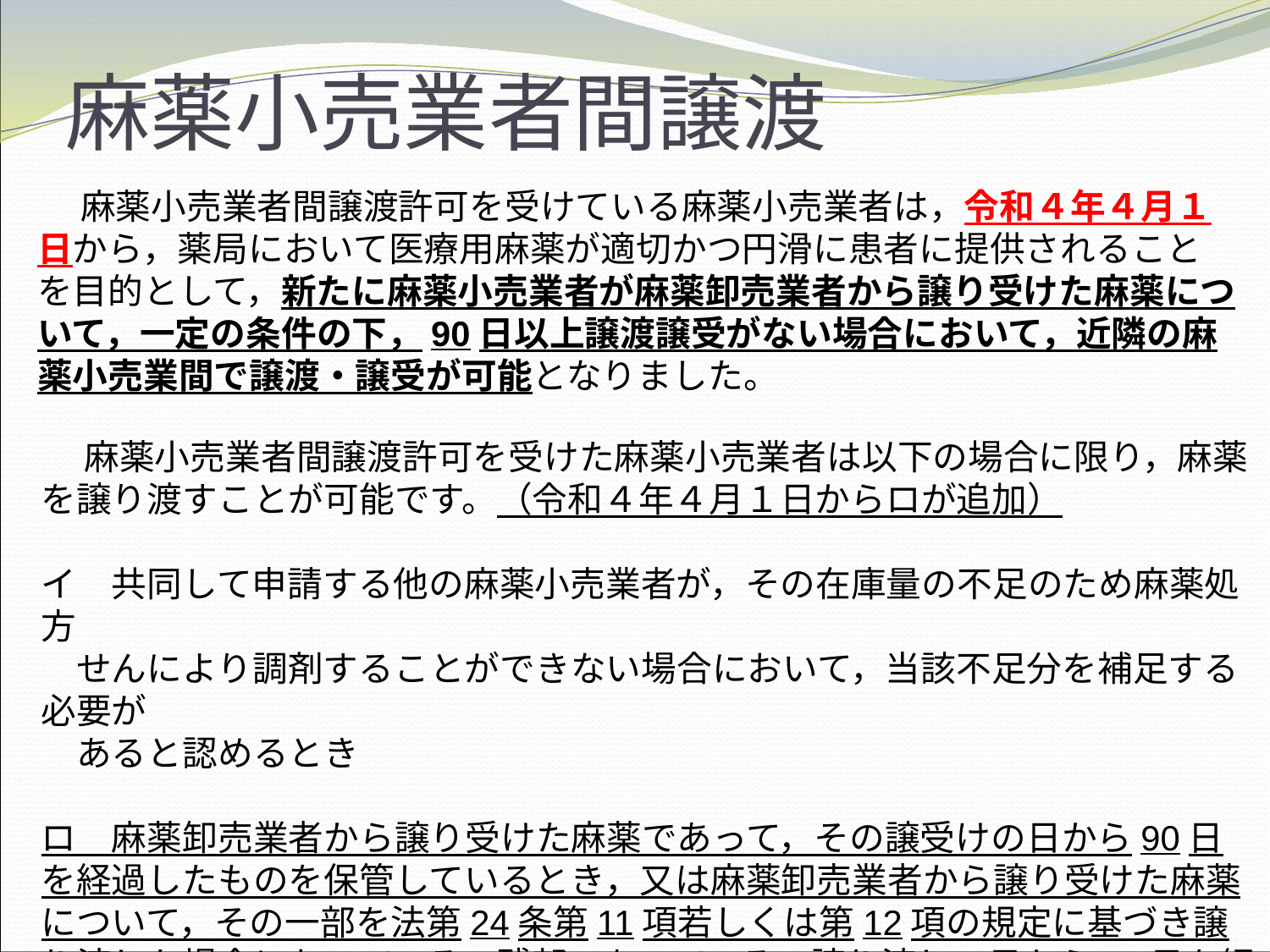

# 麻薬小売業者間譲渡
　 麻薬小売業者間譲渡許可を受けている麻薬小売業者は，令和４年４月１日から，薬局において医療用麻薬が適切かつ円滑に患者に提供されることを目的として，新たに麻薬小売業者が麻薬卸売業者から譲り受けた麻薬について，一定の条件の下，90日以上譲渡譲受がない場合において，近隣の麻薬小売業間で譲渡・譲受が可能となりました。
　 麻薬小売業者間譲渡許可を受けた麻薬小売業者は以下の場合に限り，麻薬を譲り渡すことが可能です。（令和４年４月１日からロが追加）

イ　共同して申請する他の麻薬小売業者が，その在庫量の不足のため麻薬処方
　せんにより調剤することができない場合において，当該不足分を補足する必要が
　あると認めるとき

ロ　麻薬卸売業者から譲り受けた麻薬であって，その譲受けの日から90日を経過したものを保管しているとき，又は麻薬卸売業者から譲り受けた麻薬について，その一部を法第24条第11項若しくは第12項の規定に基づき譲り渡した場合において，その残部であって，その譲り渡しの日から90日を経過したものを保管しているとき